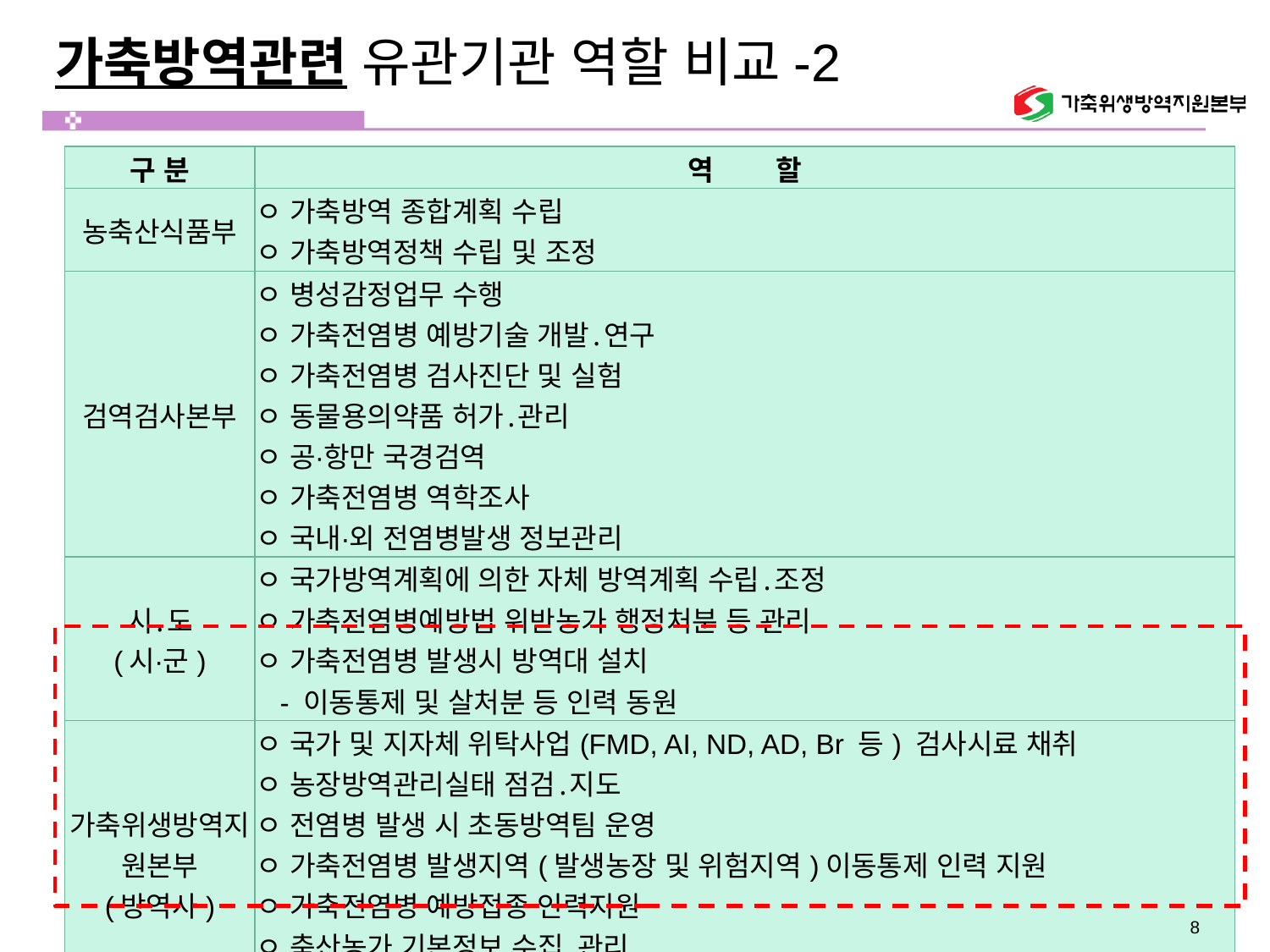

# 가축방역관련 유관기관 역할 비교-2
| 구 분 | 역 할 |
| --- | --- |
| 농축산식품부 | ㅇ 가축방역 종합계획 수립 ㅇ 가축방역정책 수립 및 조정 |
| 검역검사본부 | ㅇ 병성감정업무 수행 ㅇ 가축전염병 예방기술 개발․연구 ㅇ 가축전염병 검사진단 및 실험 ㅇ 동물용의약품 허가․관리 ㅇ 공∙항만 국경검역 ㅇ 가축전염병 역학조사 ㅇ 국내∙외 전염병발생 정보관리 |
| 시․도 (시∙군) | ㅇ 국가방역계획에 의한 자체 방역계획 수립․조정 ㅇ 가축전염병예방법 위반농가 행정처분 등 관리 ㅇ 가축전염병 발생시 방역대 설치 - 이동통제 및 살처분 등 인력 동원 |
| 가축위생방역지원본부 (방역사) | ㅇ 국가 및 지자체 위탁사업(FMD, AI, ND, AD, Br 등) 검사시료 채취 ㅇ 농장방역관리실태 점검․지도 ㅇ 전염병 발생 시 초동방역팀 운영 ㅇ 가축전염병 발생지역(발생농장 및 위험지역)이동통제 인력 지원 ㅇ 가축전염병 예방접종 인력지원 ㅇ 축산농가 기본정보 수집․관리 ㅇ 축산농가 전화 임상예찰 및 정책홍보 |

8